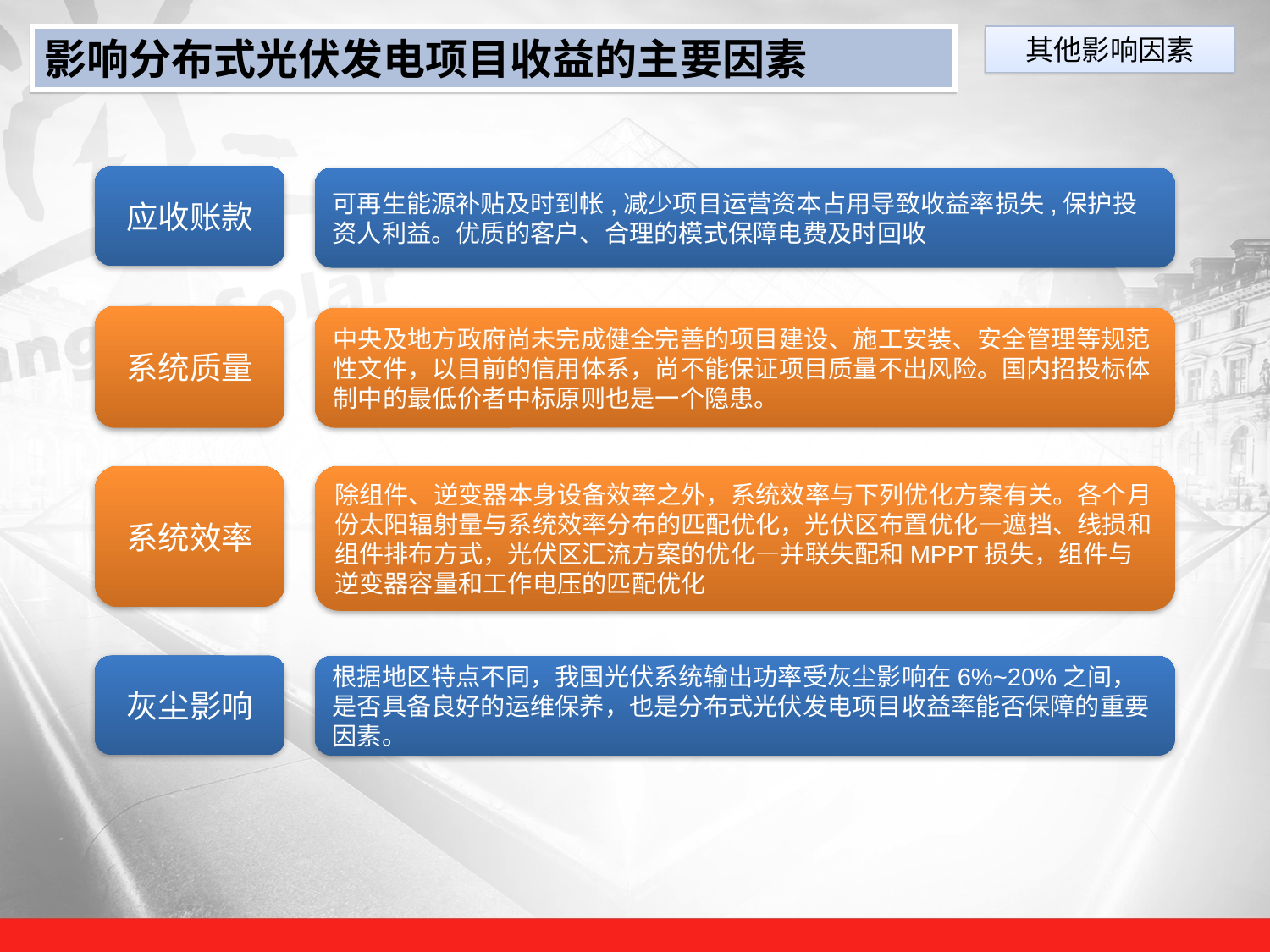

影响分布式光伏发电项目收益的主要因素
其他影响因素
应收账款
可再生能源补贴及时到帐,减少项目运营资本占用导致收益率损失,保护投资人利益。优质的客户、合理的模式保障电费及时回收
系统质量
中央及地方政府尚未完成健全完善的项目建设、施工安装、安全管理等规范性文件，以目前的信用体系，尚不能保证项目质量不出风险。国内招投标体制中的最低价者中标原则也是一个隐患。
除组件、逆变器本身设备效率之外，系统效率与下列优化方案有关。各个月份太阳辐射量与系统效率分布的匹配优化，光伏区布置优化—遮挡、线损和组件排布方式，光伏区汇流方案的优化—并联失配和MPPT损失，组件与逆变器容量和工作电压的匹配优化
系统效率
灰尘影响
根据地区特点不同，我国光伏系统输出功率受灰尘影响在6%~20%之间，是否具备良好的运维保养，也是分布式光伏发电项目收益率能否保障的重要因素。